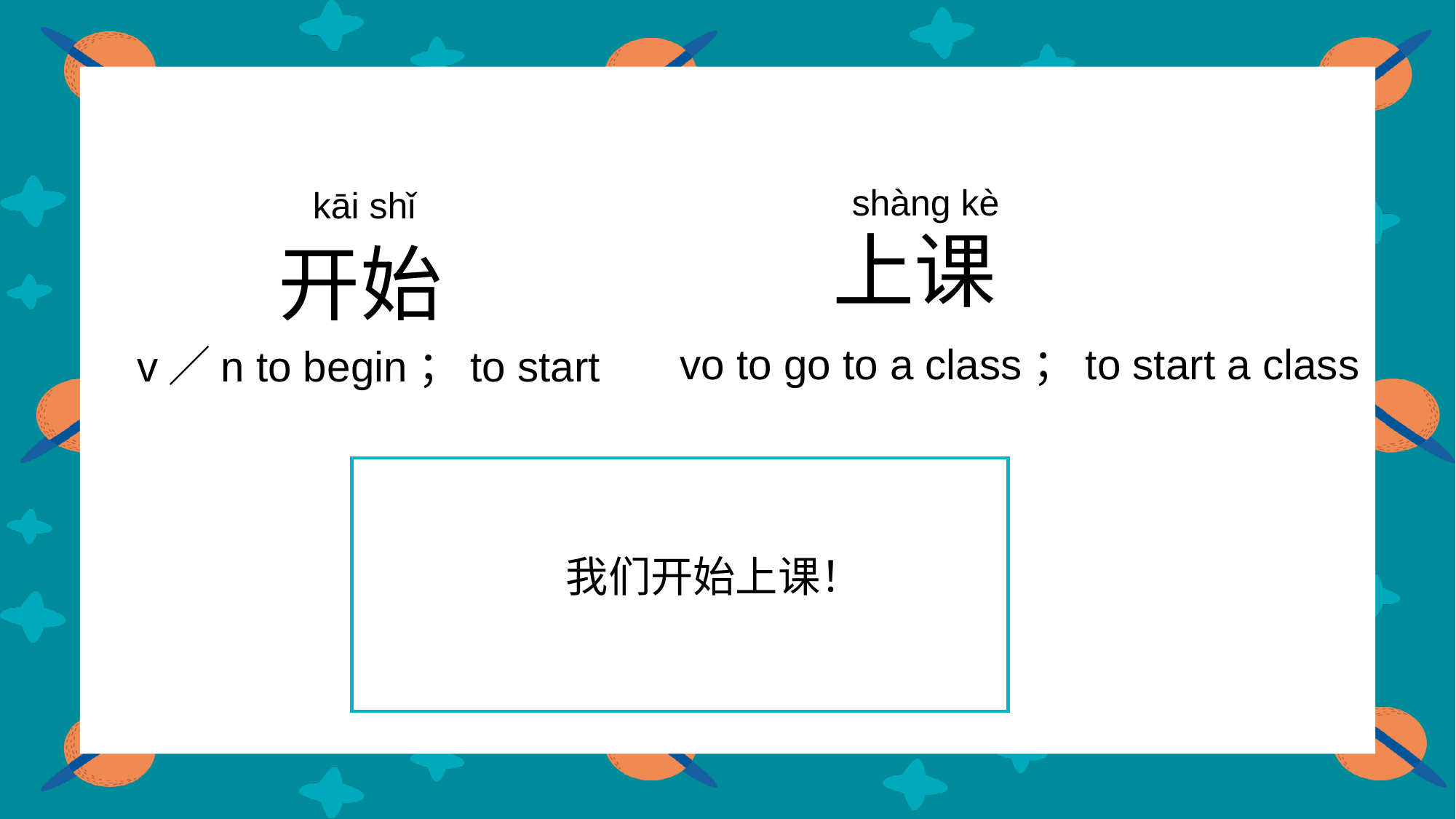

shàng kè
kāi shǐ
上课
开始
vo to go to a class；to start a class
   v／n to begin；to start

我们开始上课！